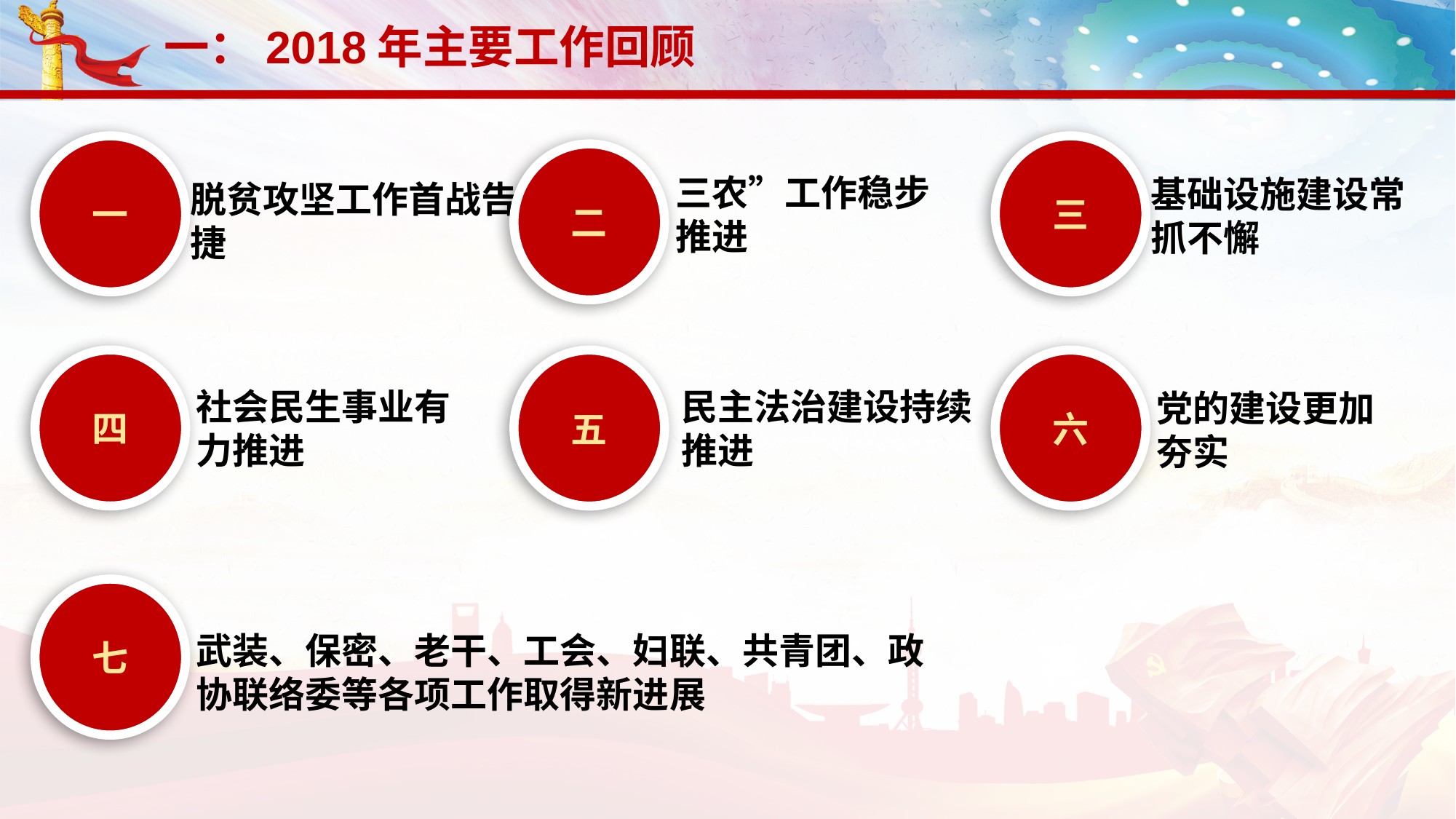

一：2018年主要工作回顾
一

三

二

三农”工作稳步推进
基础设施建设常抓不懈
脱贫攻坚工作首战告捷

四

五

六
社会民生事业有力推进
民主法治建设持续推进
党的建设更加夯实

七
武装、保密、老干、工会、妇联、共青团、政协联络委等各项工作取得新进展